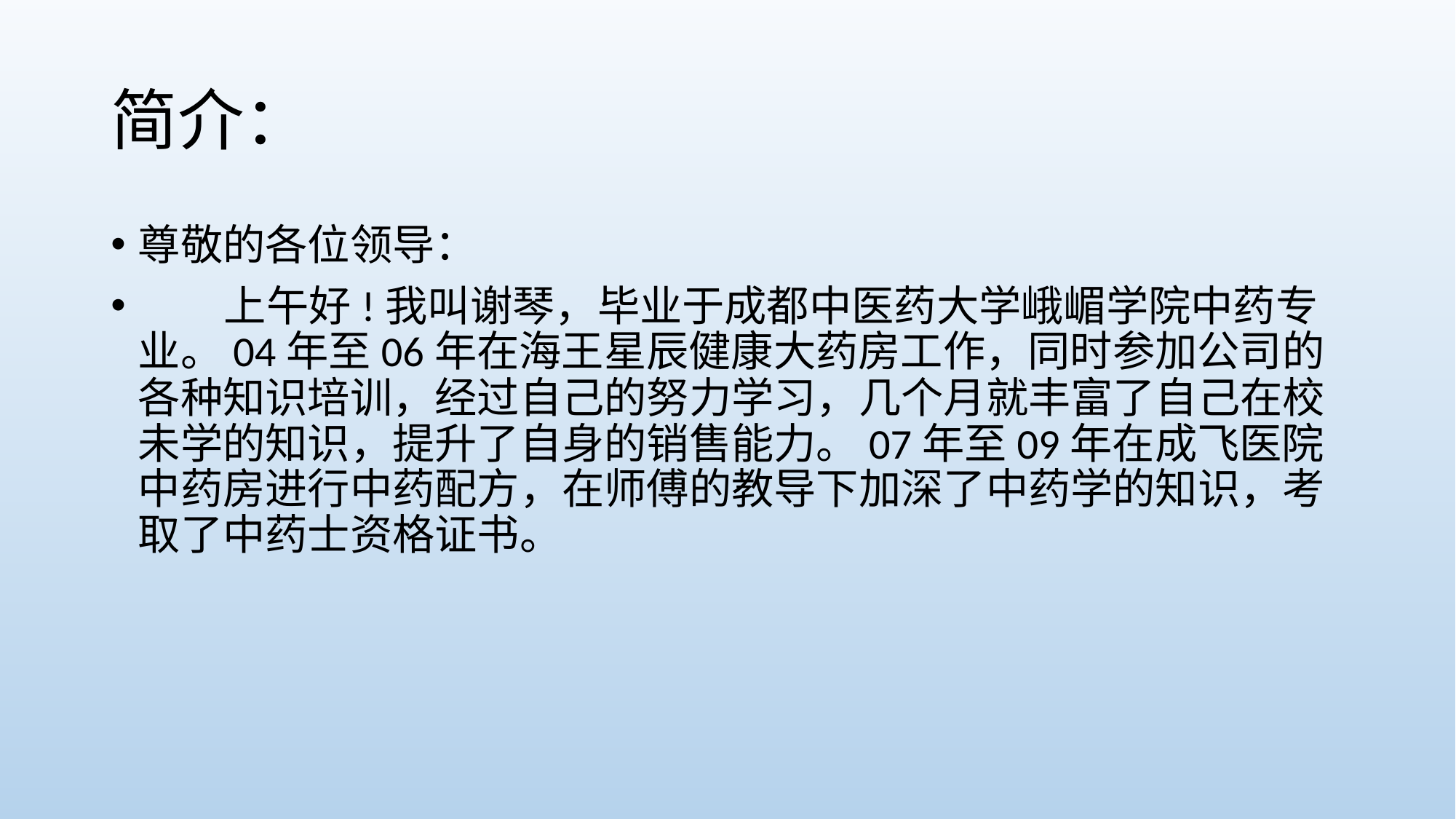

# 简介：
尊敬的各位领导：
        上午好!我叫谢琴，毕业于成都中医药大学峨嵋学院中药专业。04年至06年在海王星辰健康大药房工作，同时参加公司的各种知识培训，经过自己的努力学习，几个月就丰富了自己在校未学的知识，提升了自身的销售能力。07年至09年在成飞医院中药房进行中药配方，在师傅的教导下加深了中药学的知识，考取了中药士资格证书。